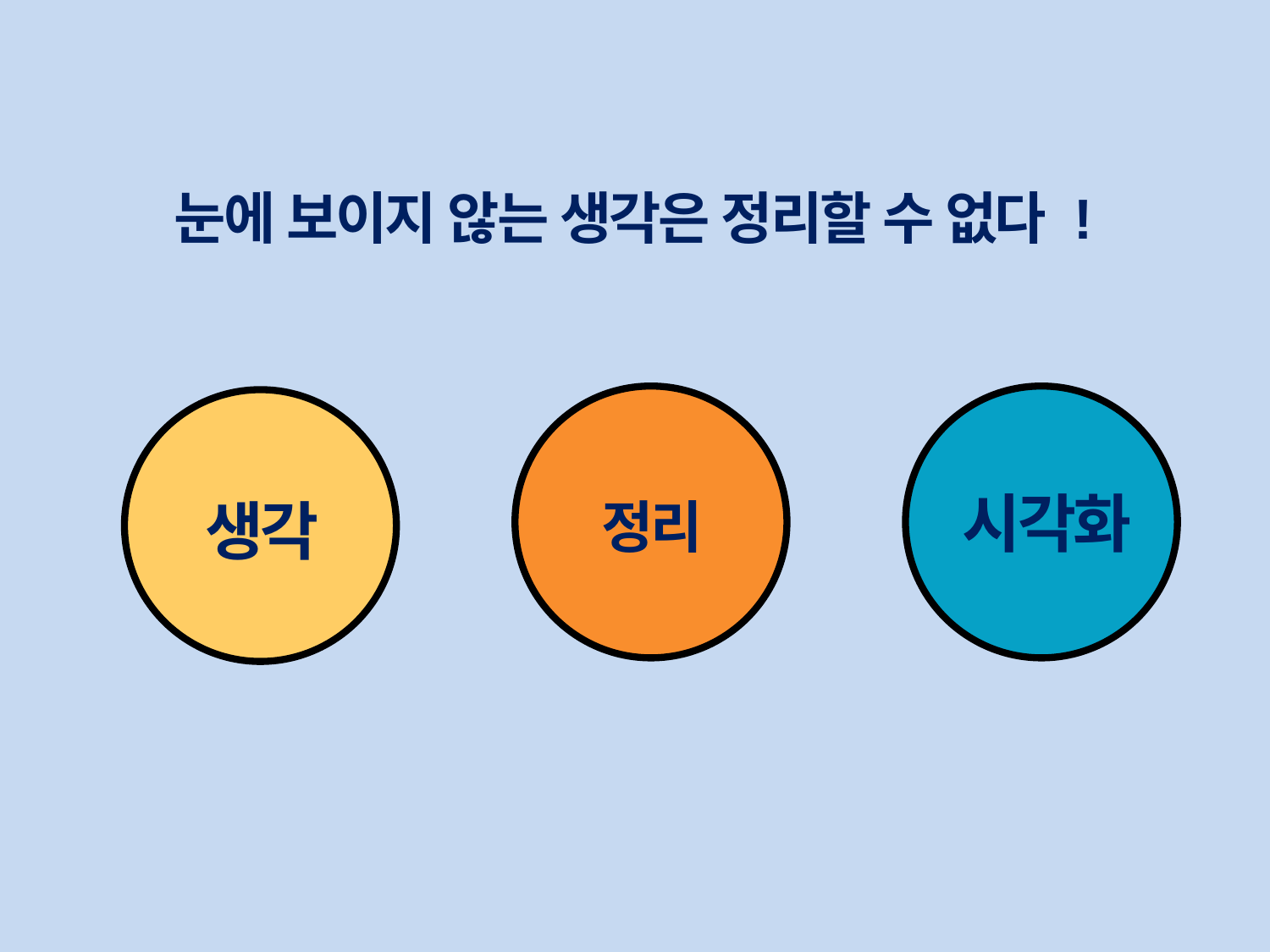

눈에 보이지 않는 생각은 정리할 수 없다 !

시각화
생각
정리